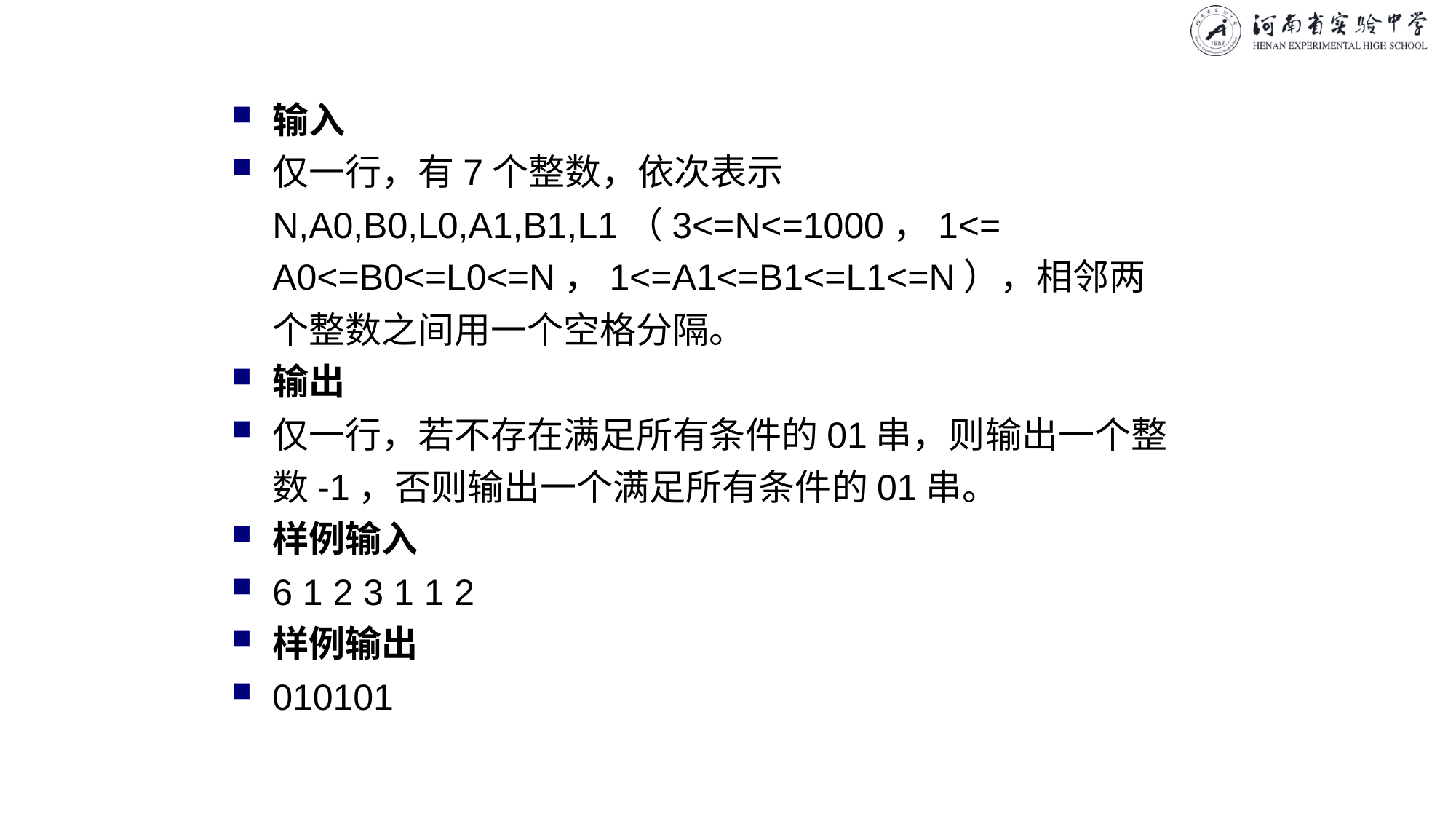

输入
仅一行，有7个整数，依次表示N,A0,B0,L0,A1,B1,L1（3<=N<=1000，1<= A0<=B0<=L0<=N，1<=A1<=B1<=L1<=N），相邻两个整数之间用一个空格分隔。
输出
仅一行，若不存在满足所有条件的01串，则输出一个整数-1，否则输出一个满足所有条件的01串。
样例输入
6 1 2 3 1 1 2
样例输出
010101